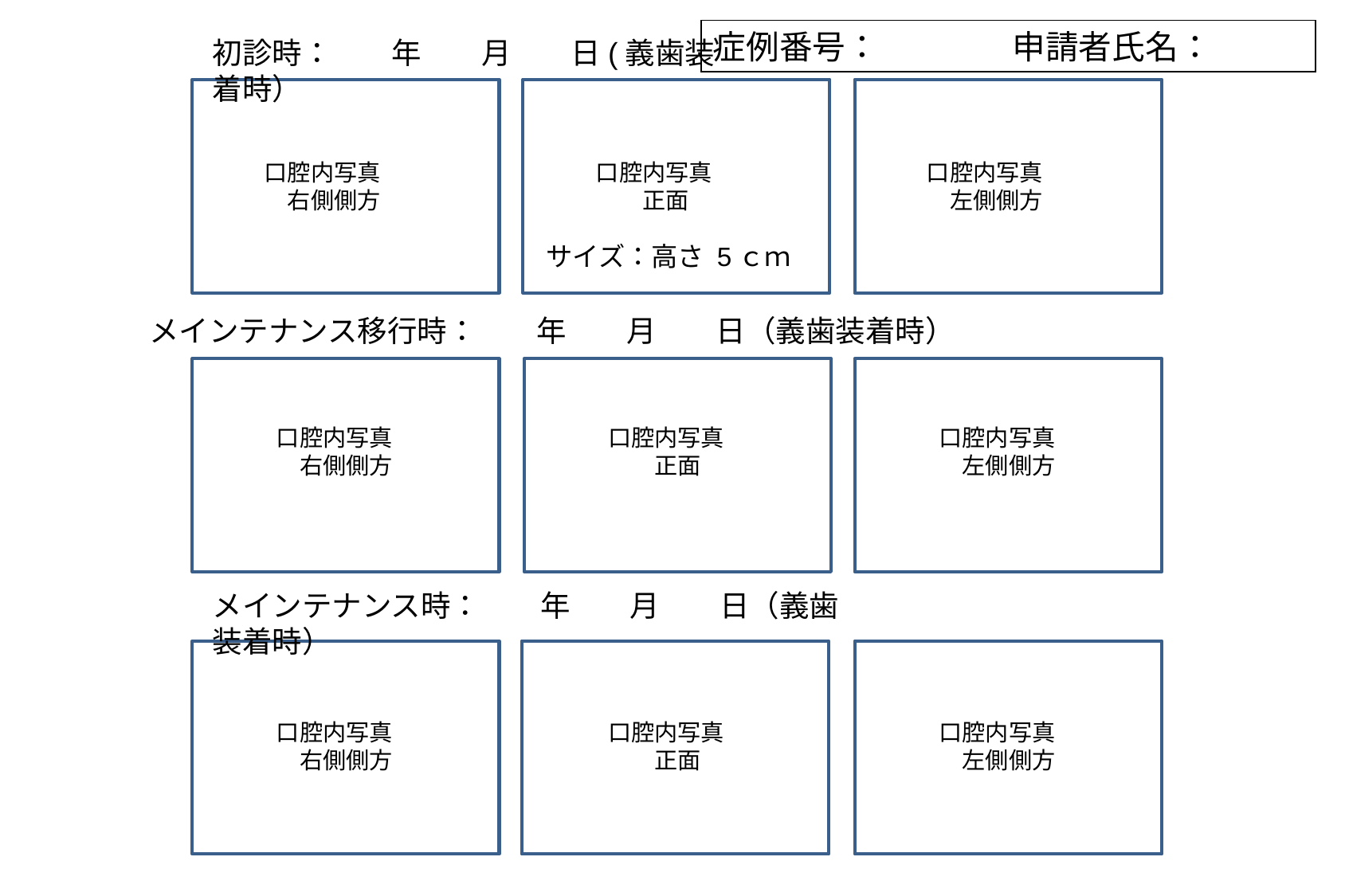

症例番号：　　　　申請者氏名：
初診時：　　年　　月　　日(義歯装着時）

口腔内写真
　右側側方
口腔内写真
　　正面
口腔内写真
　左側側方
サイズ：高さ 5ｃｍ
メインテナンス移行時：　　年　　月　　日（義歯装着時）

口腔内写真
　右側側方
口腔内写真
　　正面
口腔内写真
　左側側方
メインテナンス時：　　年　　月　　日（義歯装着時）

口腔内写真
　右側側方
口腔内写真
　　正面
口腔内写真
　左側側方